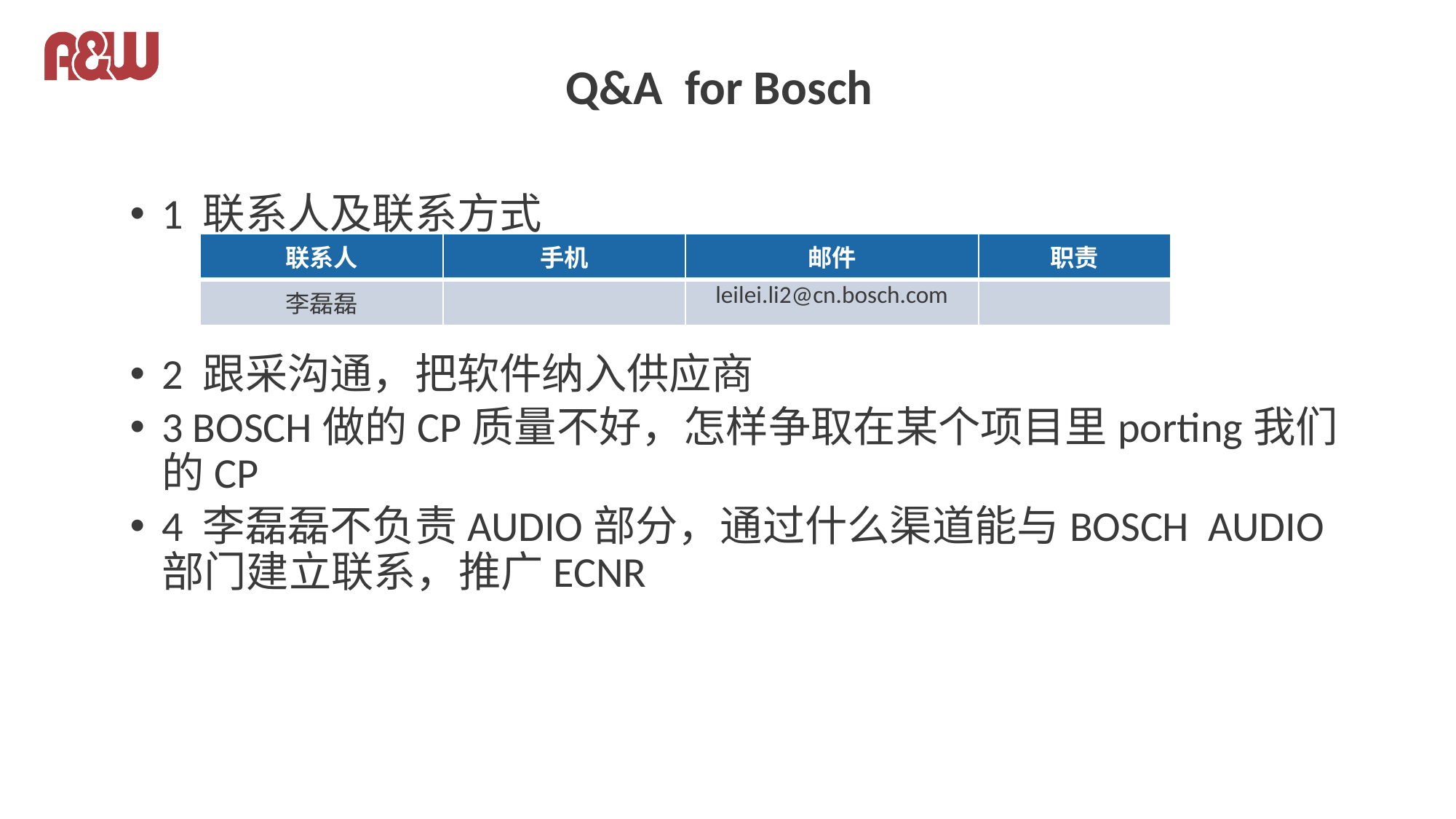

# Q&A  for Bosch

1 联系人及联系方式

2 跟采沟通，把软件纳入供应商
3 BOSCH做的CP质量不好，怎样争取在某个项目里porting我们的CP
4 李磊磊不负责AUDIO部分，通过什么渠道能与BOSCH  AUDIO部门建立联系，推广ECNR

| 联系人 | 手机 | 邮件 | 职责 |
| --- | --- | --- | --- |
| 李磊磊 |  | leilei.li2@cn.bosch.com |  |